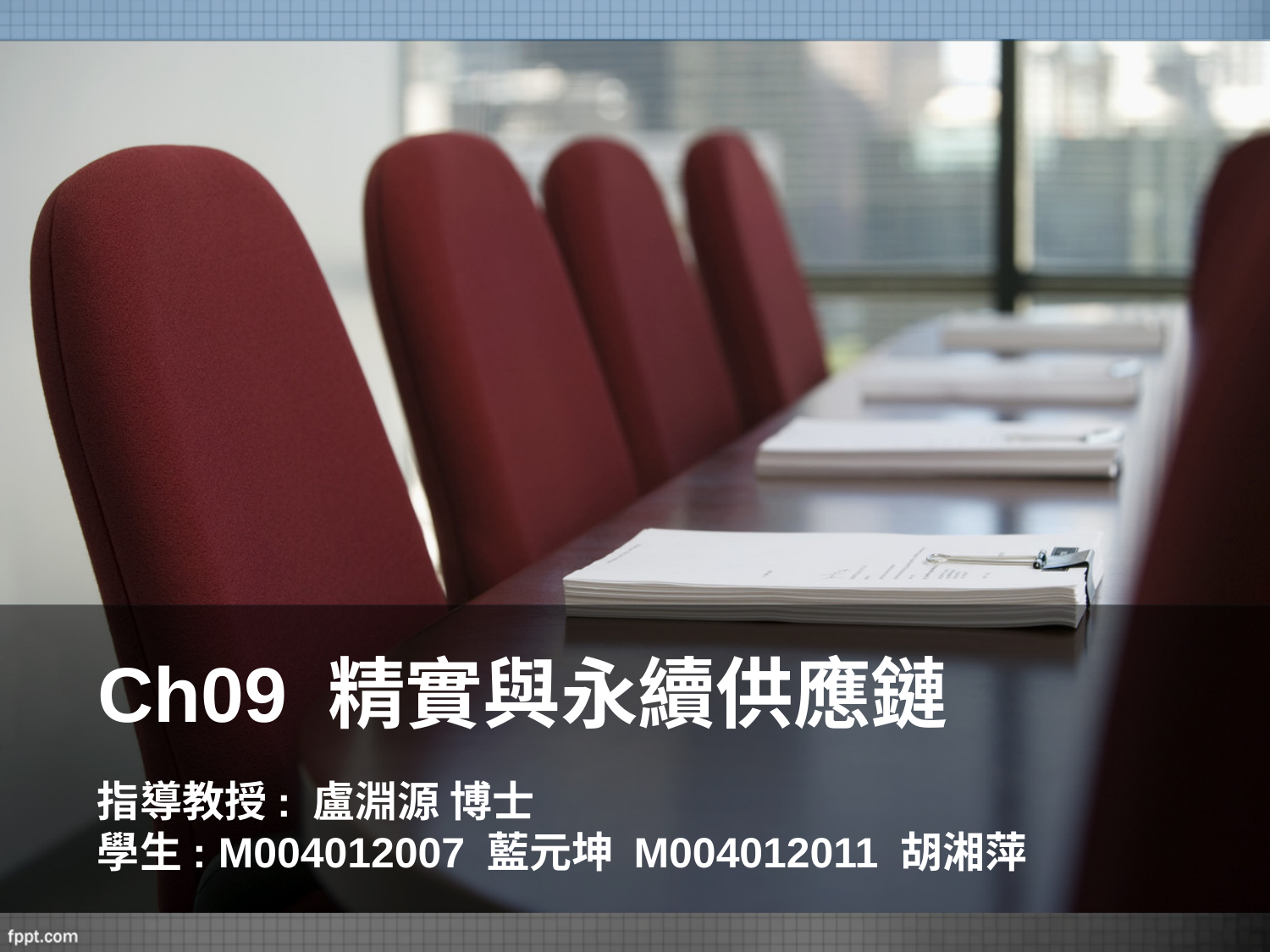

# Ch09 精實與永續供應鏈
指導教授: 盧淵源 博士
學生: M004012007 藍元坤 M004012011 胡湘萍